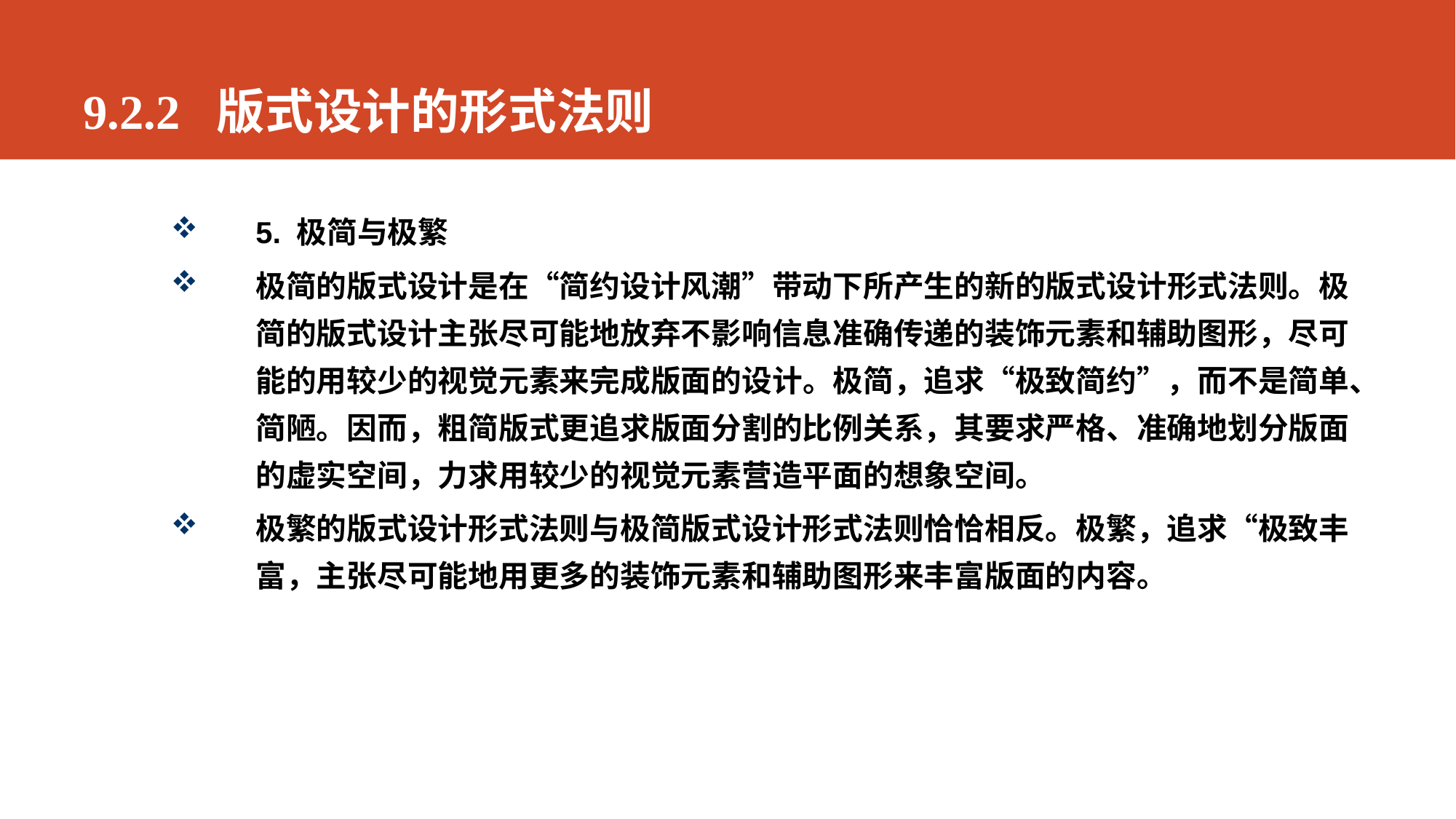

# 9.2.2  版式设计的形式法则
5. 极简与极繁
极简的版式设计是在“简约设计风潮”带动下所产生的新的版式设计形式法则。极简的版式设计主张尽可能地放弃不影响信息准确传递的装饰元素和辅助图形，尽可能的用较少的视觉元素来完成版面的设计。极简，追求“极致简约”，而不是简单、简陋。因而，粗简版式更追求版面分割的比例关系，其要求严格、准确地划分版面的虚实空间，力求用较少的视觉元素营造平面的想象空间。
极繁的版式设计形式法则与极简版式设计形式法则恰恰相反。极繁，追求“极致丰富，主张尽可能地用更多的装饰元素和辅助图形来丰富版面的内容。